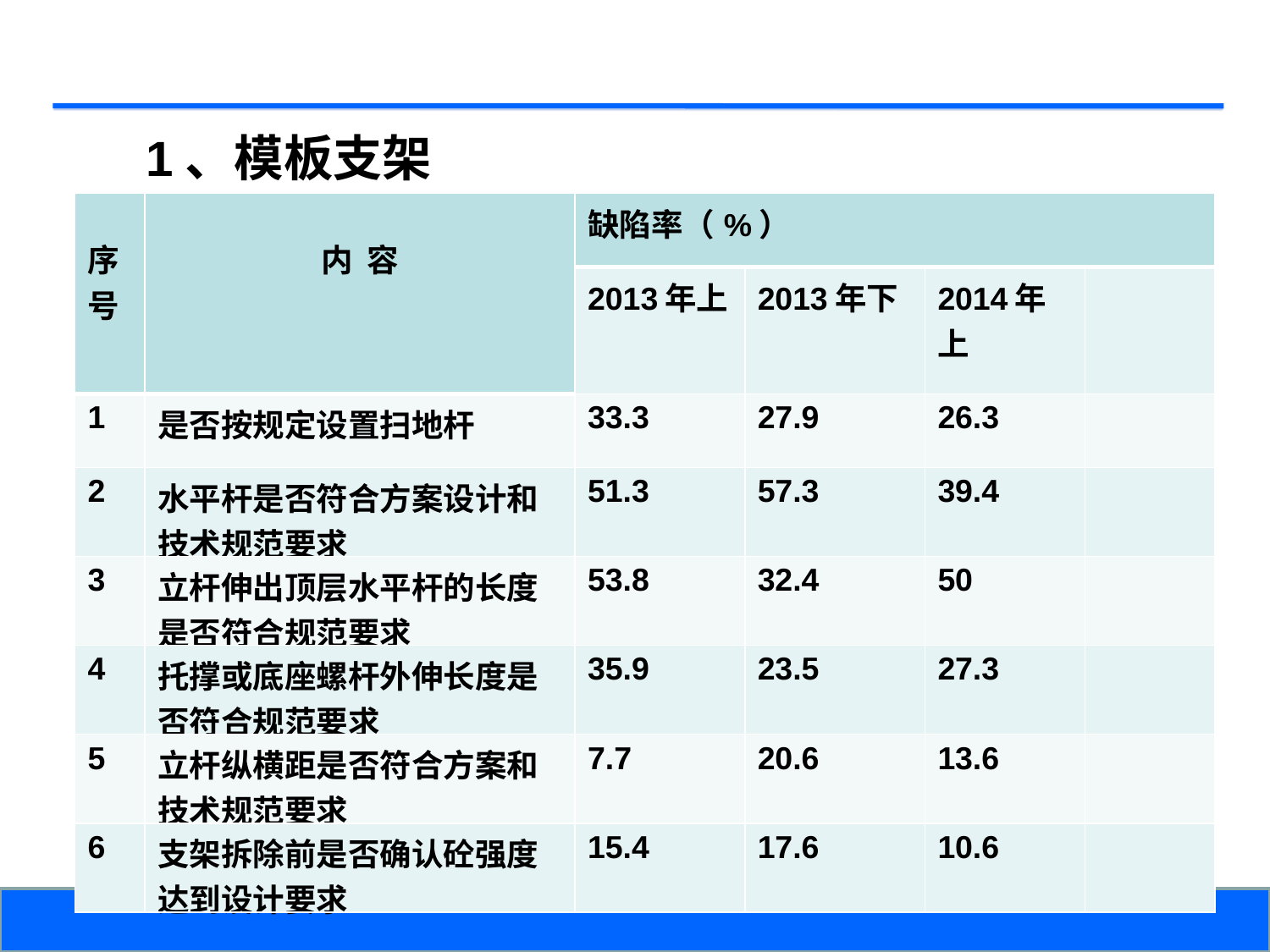

1、模板支架
| 序号 | 内 容 | 缺陷率（%） |  |  |  |
| --- | --- | --- | --- | --- | --- |
|  |  | 2013年上 | 2013年下 | 2014年上 |  |
| 1 | 是否按规定设置扫地杆 | 33.3 | 27.9 | 26.3 |  |
| 2 | 水平杆是否符合方案设计和技术规范要求 | 51.3 | 57.3 | 39.4 |  |
| 3 | 立杆伸出顶层水平杆的长度是否符合规范要求 | 53.8 | 32.4 | 50 |  |
| 4 | 托撑或底座螺杆外伸长度是否符合规范要求 | 35.9 | 23.5 | 27.3 |  |
| 5 | 立杆纵横距是否符合方案和技术规范要求 | 7.7 | 20.6 | 13.6 |  |
| 6 | 支架拆除前是否确认砼强度达到设计要求 | 15.4 | 17.6 | 10.6 |  |